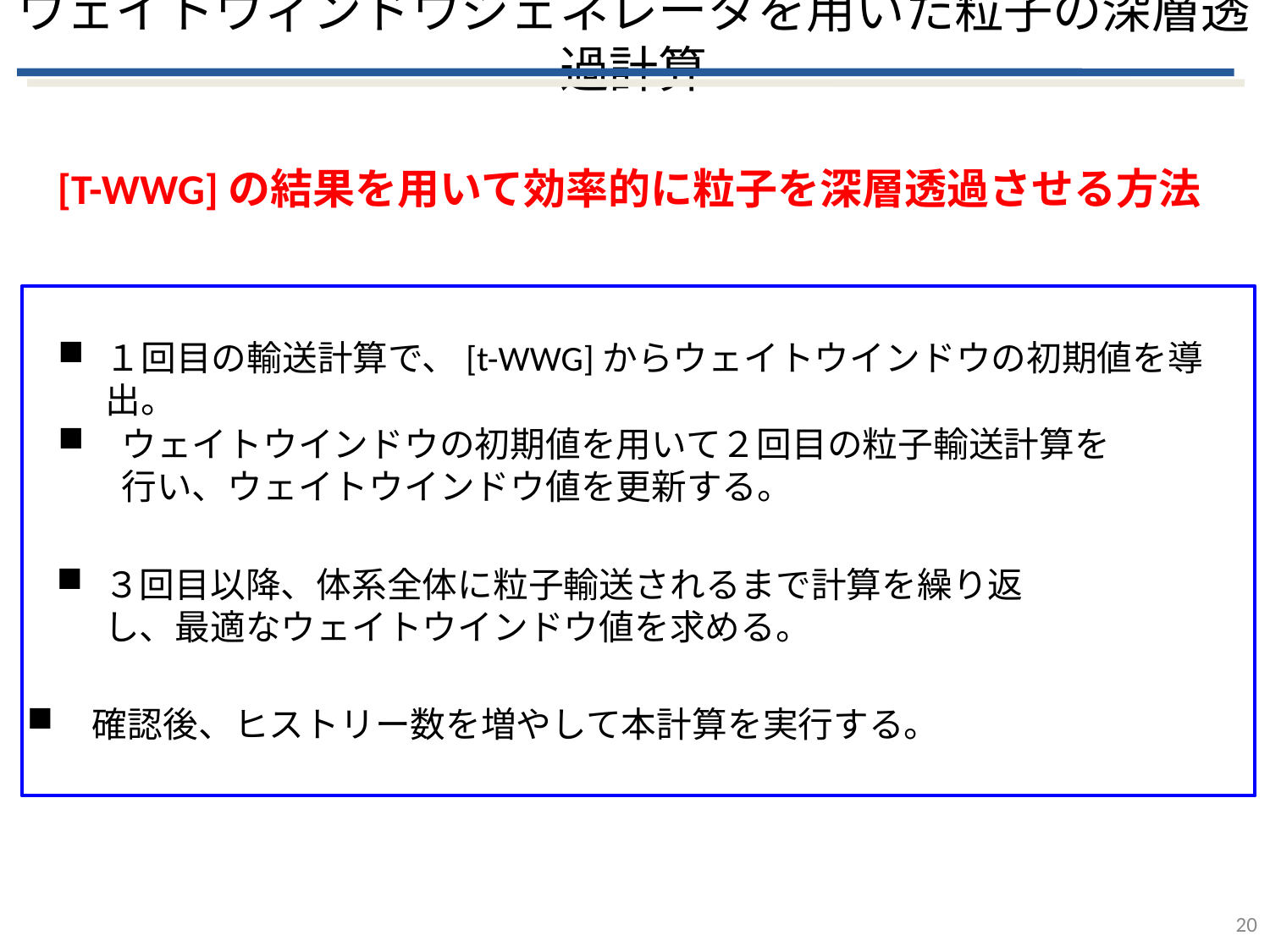

# ウェイトウィンドウジェネレータを用いた粒子の深層透過計算

[T-WWG]の結果を用いて効率的に粒子を深層透過させる方法

１回目の輸送計算で、[t-WWG]からウェイトウインドウの初期値を導出。
ウェイトウインドウの初期値を用いて２回目の粒子輸送計算を行い、ウェイトウインドウ値を更新する。
３回目以降、体系全体に粒子輸送されるまで計算を繰り返し、最適なウェイトウインドウ値を求める。
　確認後、ヒストリー数を増やして本計算を実行する。
20